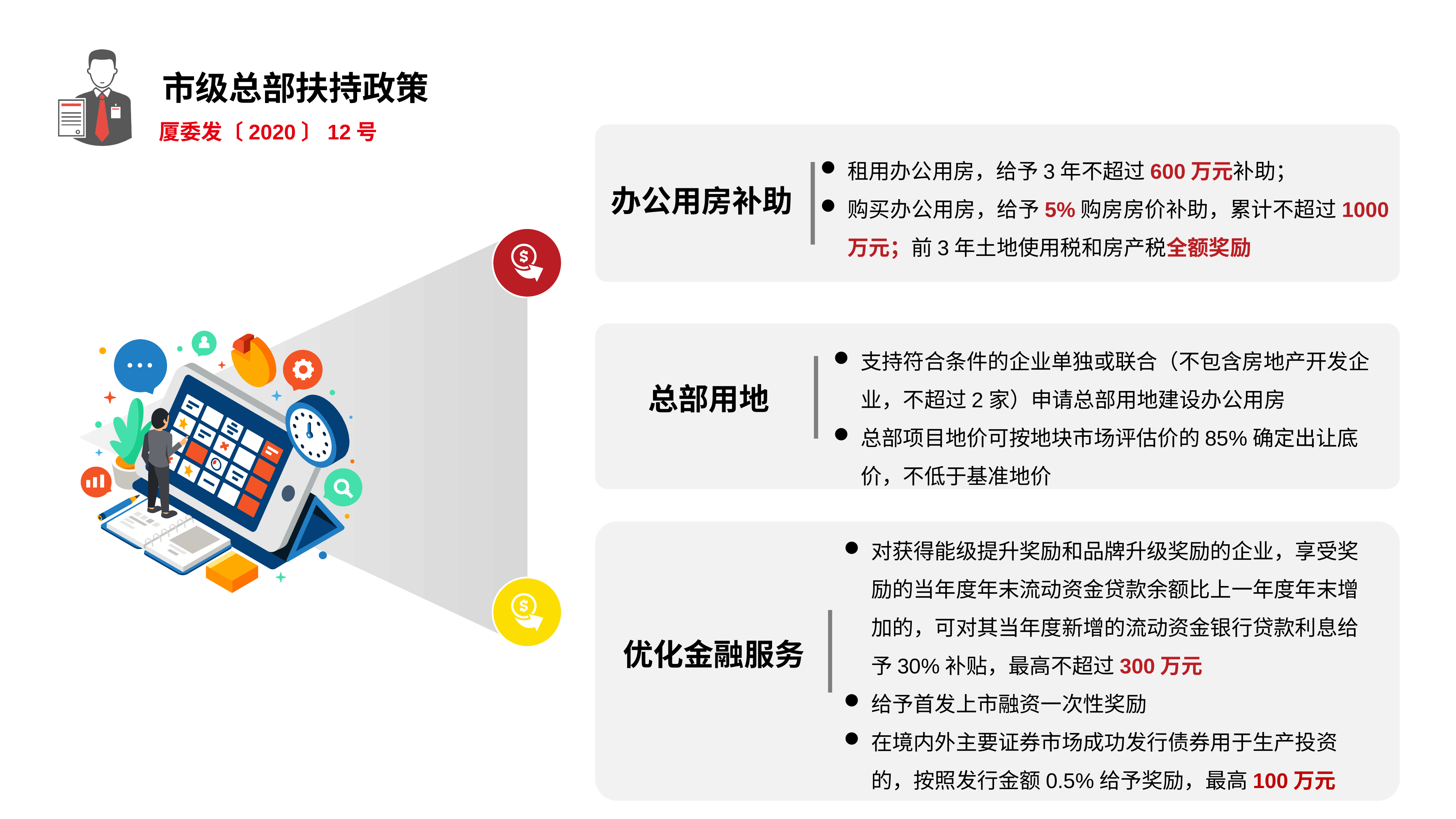

市级总部扶持政策
厦委发〔2020〕12号

租用办公用房，给予3年不超过600万元补助；
购买办公用房，给予5%购房房价补助，累计不超过1000万元；前3年土地使用税和房产税全额奖励
办公用房补助

支持符合条件的企业单独或联合（不包含房地产开发企业，不超过2家）申请总部用地建设办公用房
总部项目地价可按地块市场评估价的85%确定出让底价，不低于基准地价
总部用地

对获得能级提升奖励和品牌升级奖励的企业，享受奖励的当年度年末流动资金贷款余额比上一年度年末增加的，可对其当年度新增的流动资金银行贷款利息给予30%补贴，最高不超过300万元
给予首发上市融资一次性奖励
在境内外主要证券市场成功发行债券用于生产投资的，按照发行金额0.5%给予奖励，最高100万元

优化金融服务